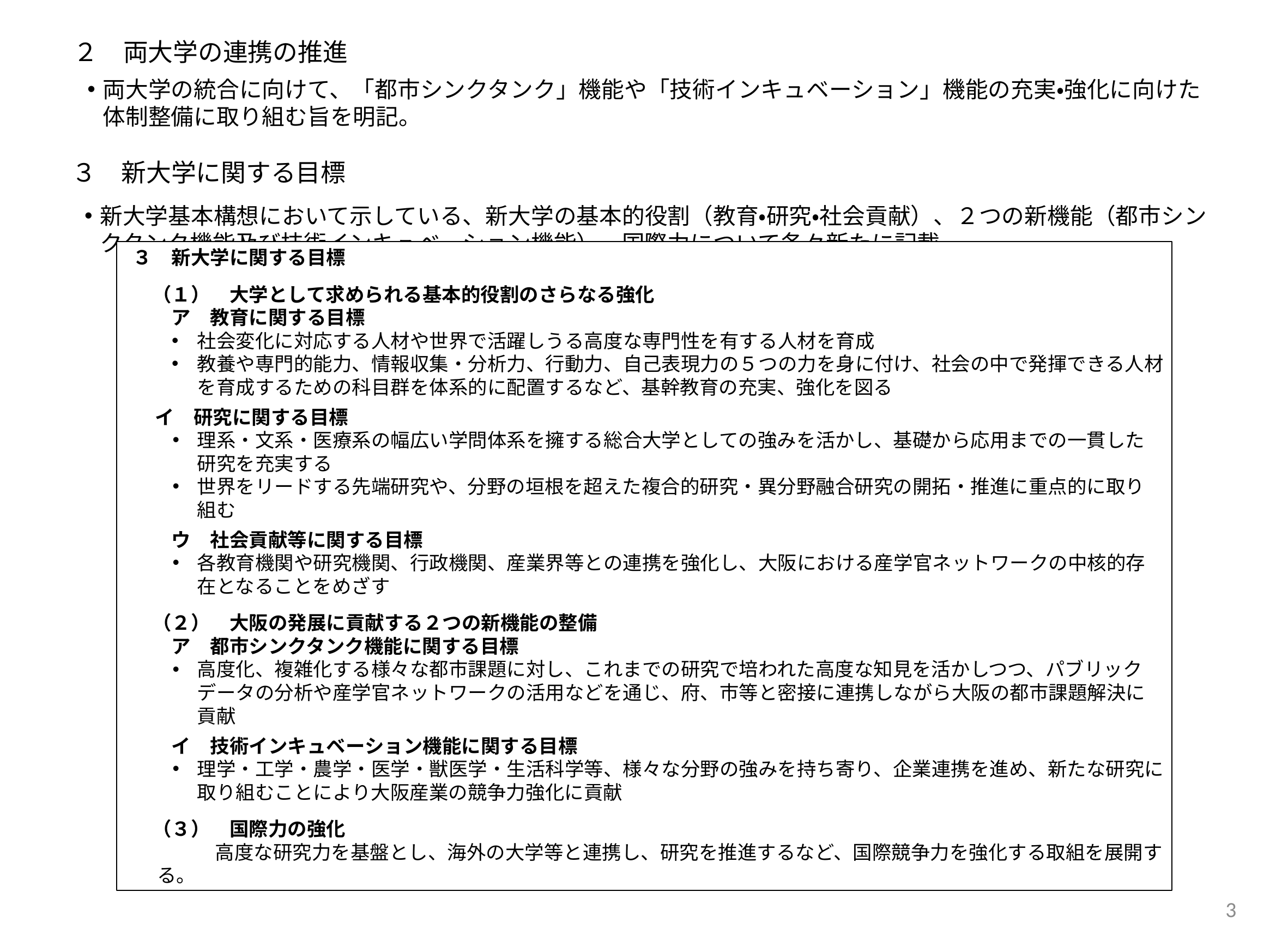

２　両大学の連携の推進
両大学の統合に向けて、「都市シンクタンク」機能や「技術インキュベーション」機能の充実・強化に向けた体制整備に取り組む旨を明記。
　３　新大学に関する目標
新大学基本構想において示している、新大学の基本的役割（教育・研究・社会貢献）、２つの新機能（都市シンクタンク機能及び技術インキュベーション機能）、国際力について各々新たに記載。
３　新大学に関する目標
　（１）　大学として求められる基本的役割のさらなる強化
　　ア　教育に関する目標
社会変化に対応する人材や世界で活躍しうる高度な専門性を有する人材を育成
教養や専門的能力、情報収集・分析力、行動力、自己表現力の５つの力を身に付け、社会の中で発揮できる人材を育成するための科目群を体系的に配置するなど、基幹教育の充実、強化を図る
    イ　研究に関する目標
理系・文系・医療系の幅広い学問体系を擁する総合大学としての強みを活かし、基礎から応用までの一貫した研究を充実する
世界をリードする先端研究や、分野の垣根を超えた複合的研究・異分野融合研究の開拓・推進に重点的に取り組む
　　ウ　社会貢献等に関する目標
各教育機関や研究機関、行政機関、産業界等との連携を強化し、大阪における産学官ネットワークの中核的存在となることをめざす
　（２）　大阪の発展に貢献する２つの新機能の整備
　　ア　都市シンクタンク機能に関する目標
高度化、複雑化する様々な都市課題に対し、これまでの研究で培われた高度な知見を活かしつつ、パブリックデータの分析や産学官ネットワークの活用などを通じ、府、市等と密接に連携しながら大阪の都市課題解決に貢献
　　イ　技術インキュベーション機能に関する目標
理学・工学・農学・医学・獣医学・生活科学等、様々な分野の強みを持ち寄り、企業連携を進め、新たな研究に取り組むことにより大阪産業の競争力強化に貢献
　（３）　国際力の強化
　　　高度な研究力を基盤とし、海外の大学等と連携し、研究を推進するなど、国際競争力を強化する取組を展開する。
3